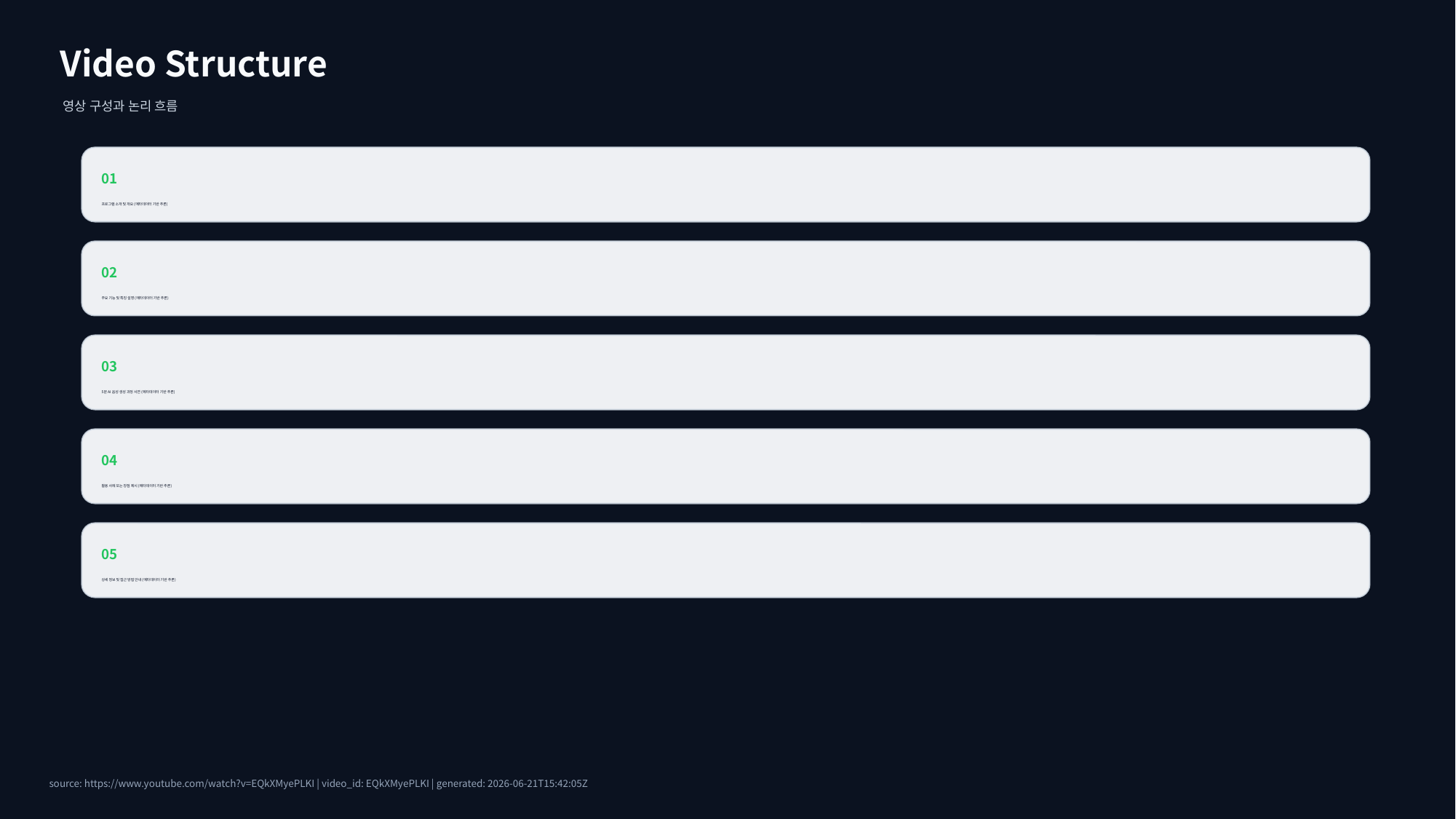

Video Structure
영상 구성과 논리 흐름

01
프로그램 소개 및 개요 (메타데이터 기반 추론)

02
주요 기능 및 특징 설명 (메타데이터 기반 추론)

03
5분 AI 음성 생성 과정 시연 (메타데이터 기반 추론)

04
활용 사례 또는 장점 제시 (메타데이터 기반 추론)

05
상세 정보 및 접근 방법 안내 (메타데이터 기반 추론)
source: https://www.youtube.com/watch?v=EQkXMyePLKI | video_id: EQkXMyePLKI | generated: 2026-06-21T15:42:05Z